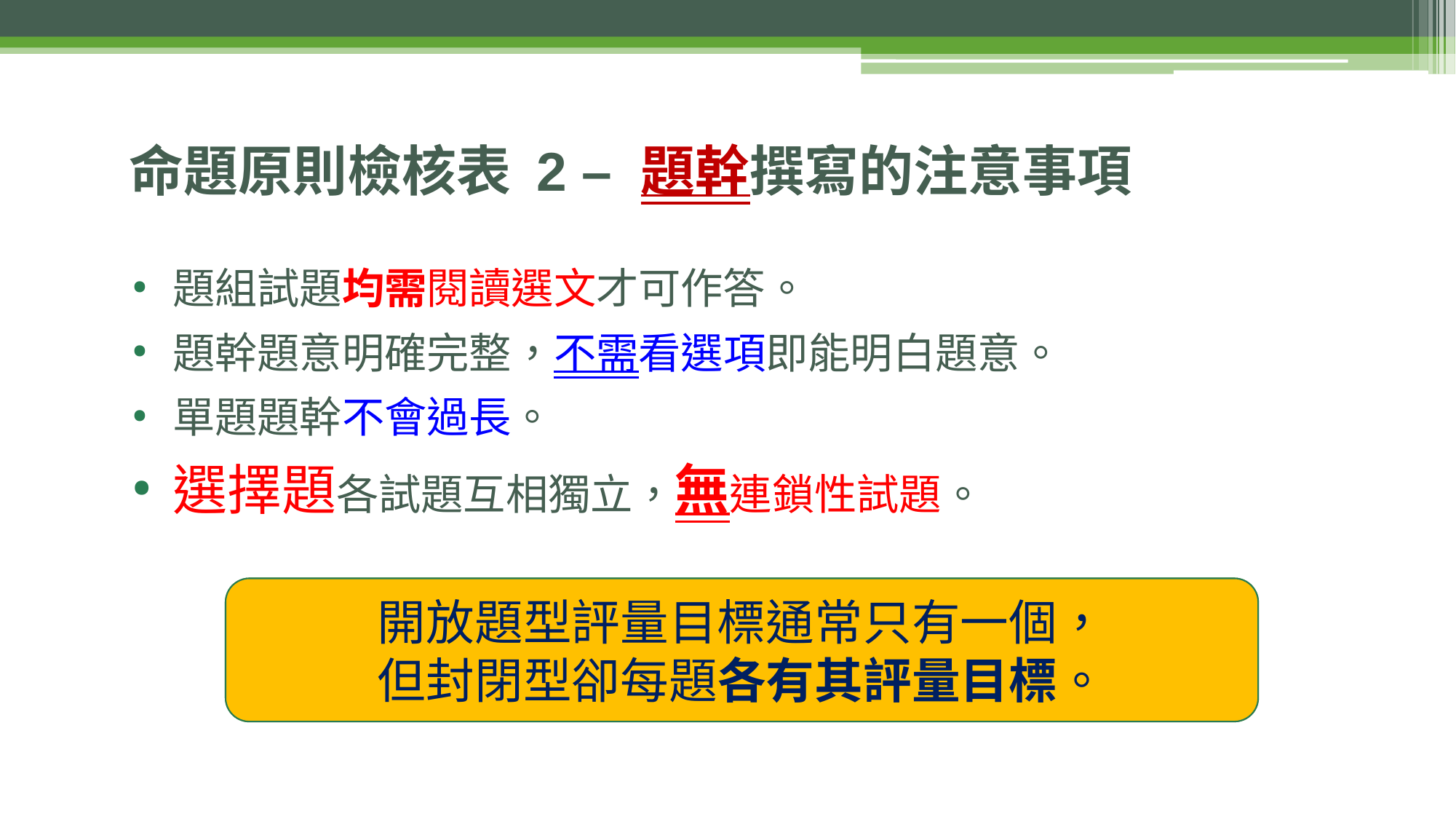

# 命題原則檢核表 2 – 題幹撰寫的注意事項
題組試題均需閱讀選文才可作答。
題幹題意明確完整，不需看選項即能明白題意。
單題題幹不會過長。
選擇題各試題互相獨立，無連鎖性試題。

開放題型評量目標通常只有一個，
但封閉型卻每題各有其評量目標。
也就是說，每個選擇題都各有一個評量目標。